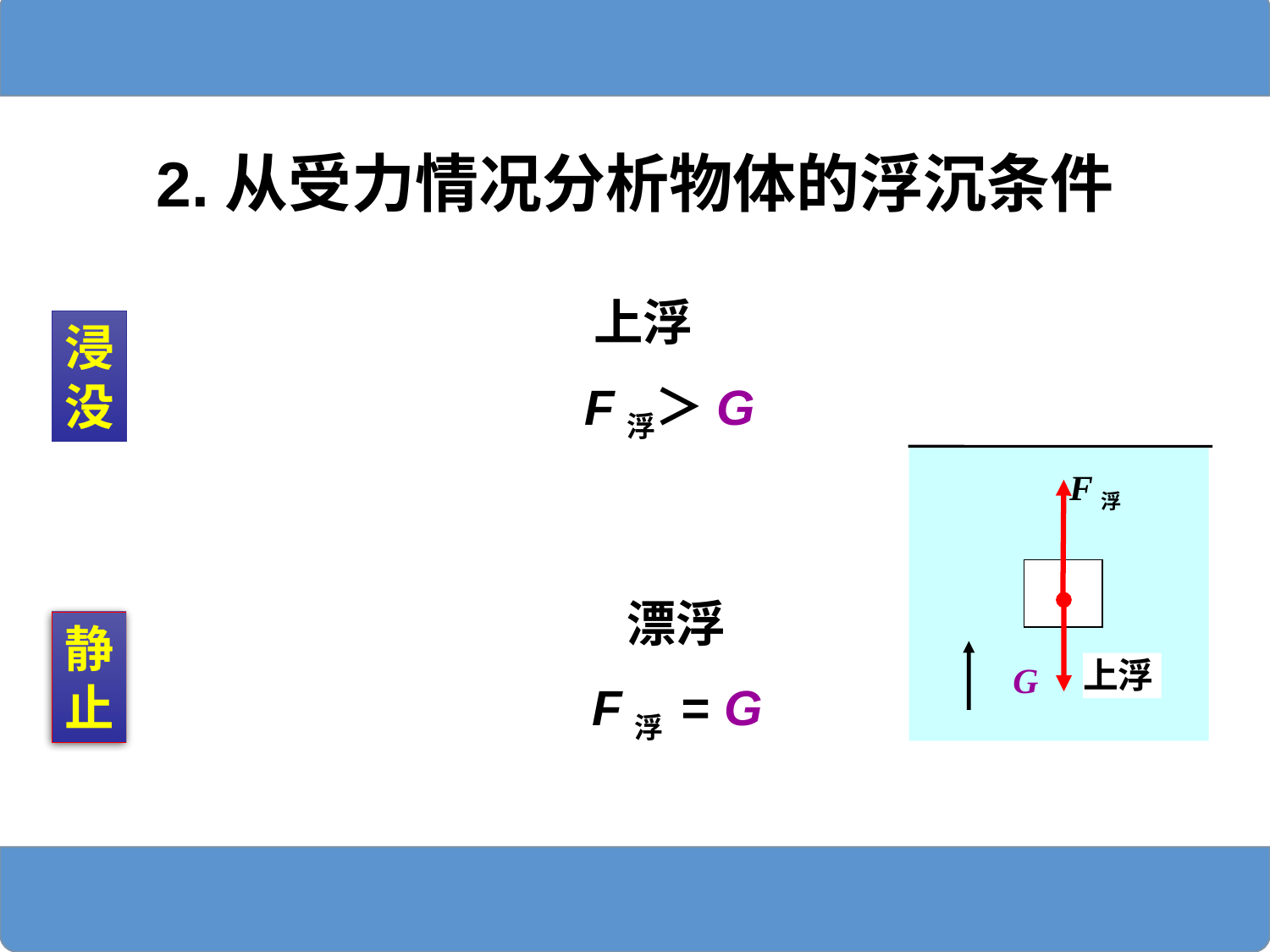

2.从受力情况分析物体的浮沉条件
 上浮
 F浮＞G
浸
没

F浮

  漂浮
F浮 = G

G
静
止

上浮